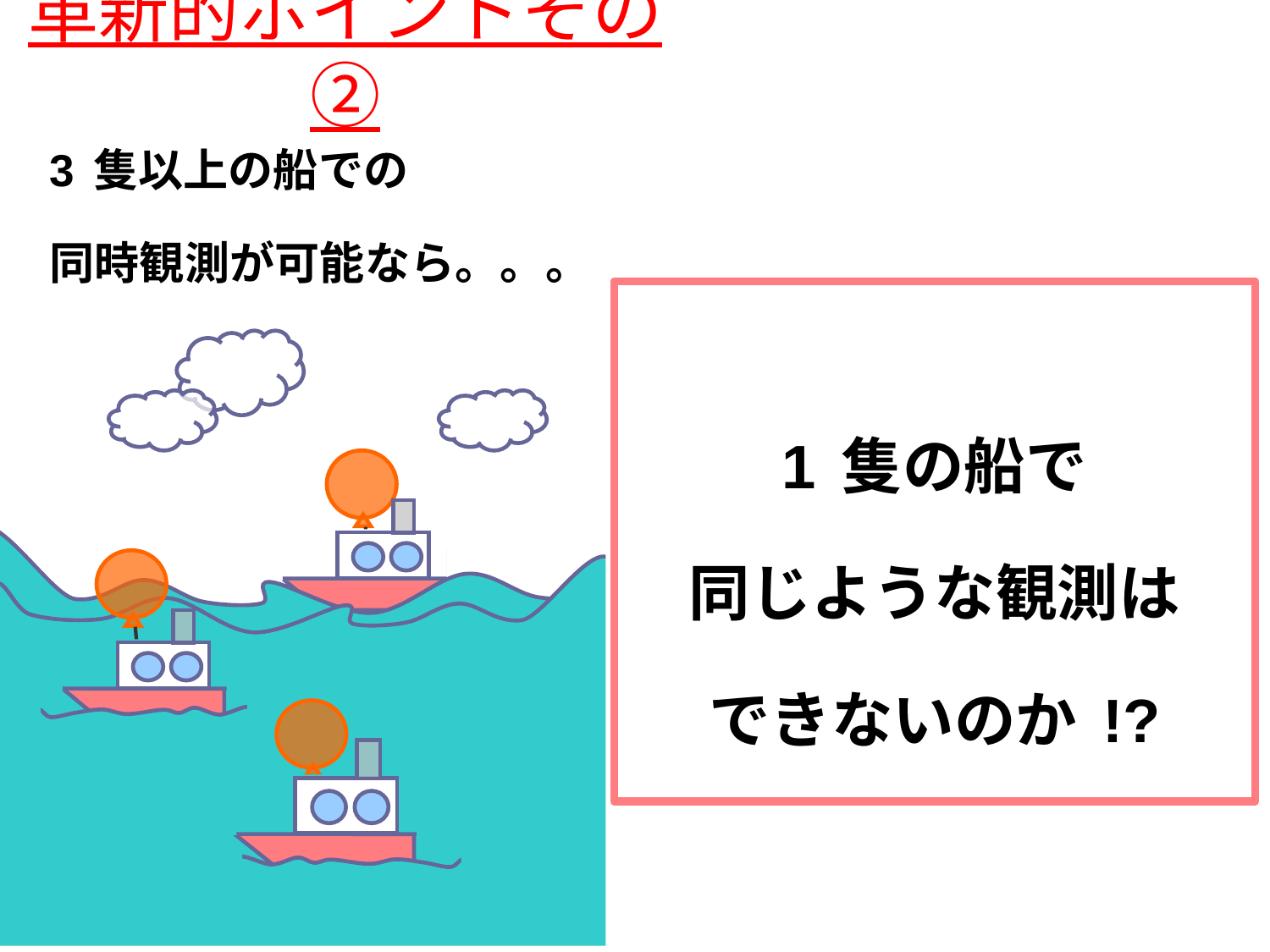

# 革新的ポイントその②
3隻以上の船での
同時観測が可能なら。。。

1隻の船で
同じような観測は
できないのか!?

14